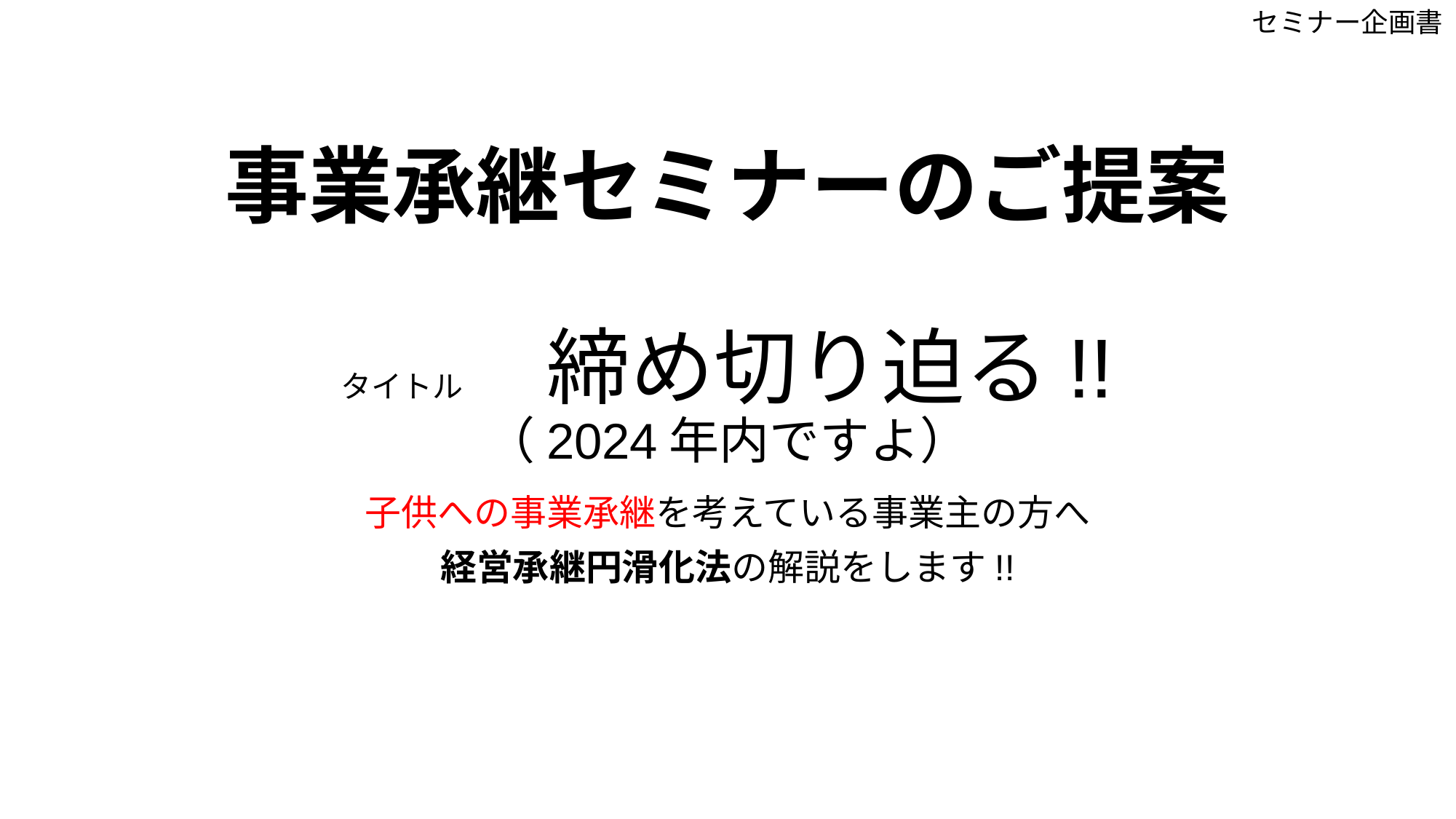

セミナー企画書
# 事業承継セミナーのご提案 タイトル　締め切り迫る!! （2024年内ですよ）

子供への事業承継を考えている事業主の方へ
経営承継円滑化法の解説をします!!